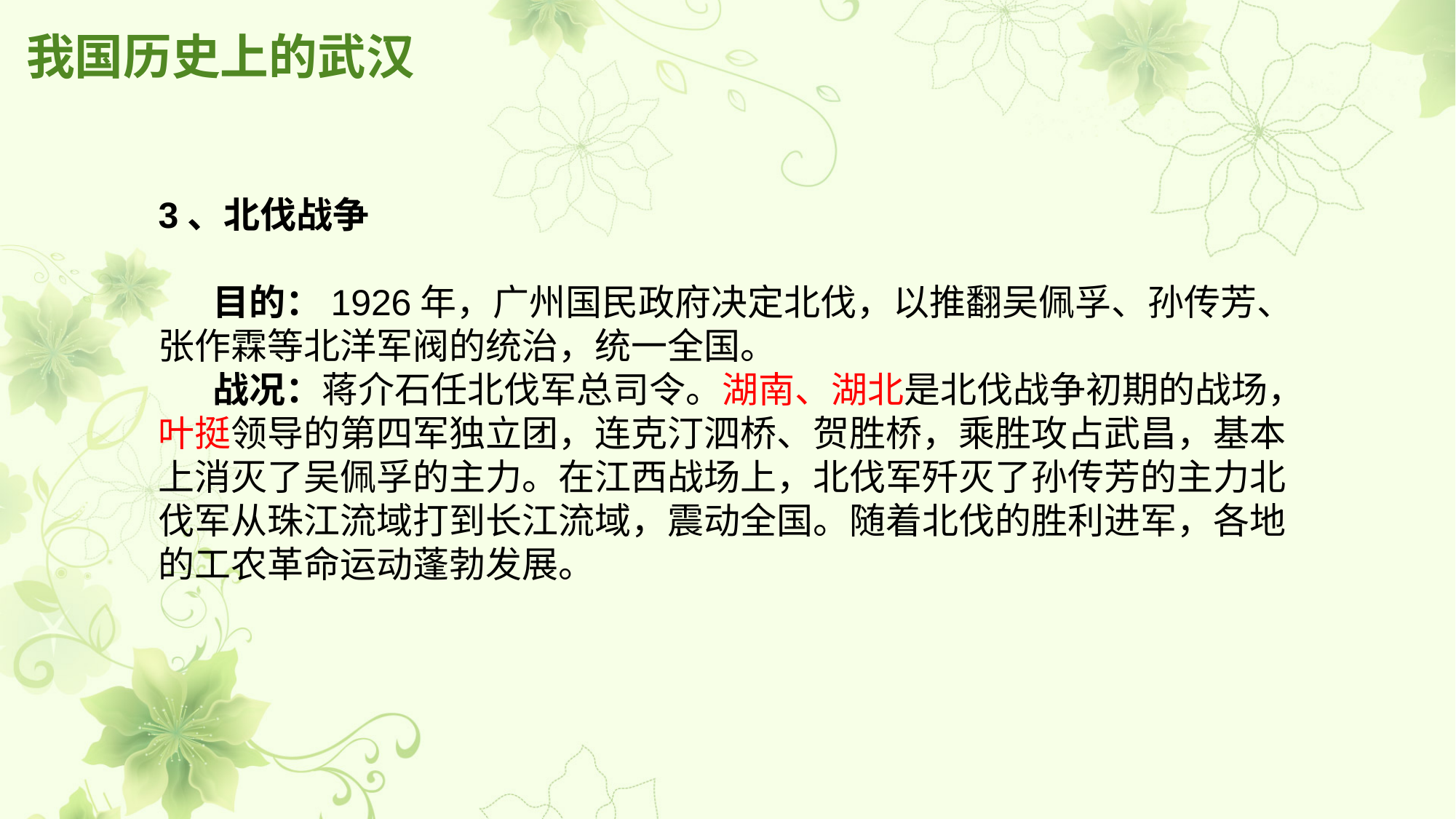

# 我国历史上的武汉
3、北伐战争

目的：1926年，广州国民政府决定北伐，以推翻吴佩孚、孙传芳、张作霖等北洋军阀的统治，统一全国。
战况：蒋介石任北伐军总司令。湖南、湖北是北伐战争初期的战场，叶挺领导的第四军独立团，连克汀泗桥、贺胜桥，乘胜攻占武昌，基本上消灭了吴佩孚的主力。在江西战场上，北伐军歼灭了孙传芳的主力北伐军从珠江流域打到长江流域，震动全国。随着北伐的胜利进军，各地的工农革命运动蓬勃发展。